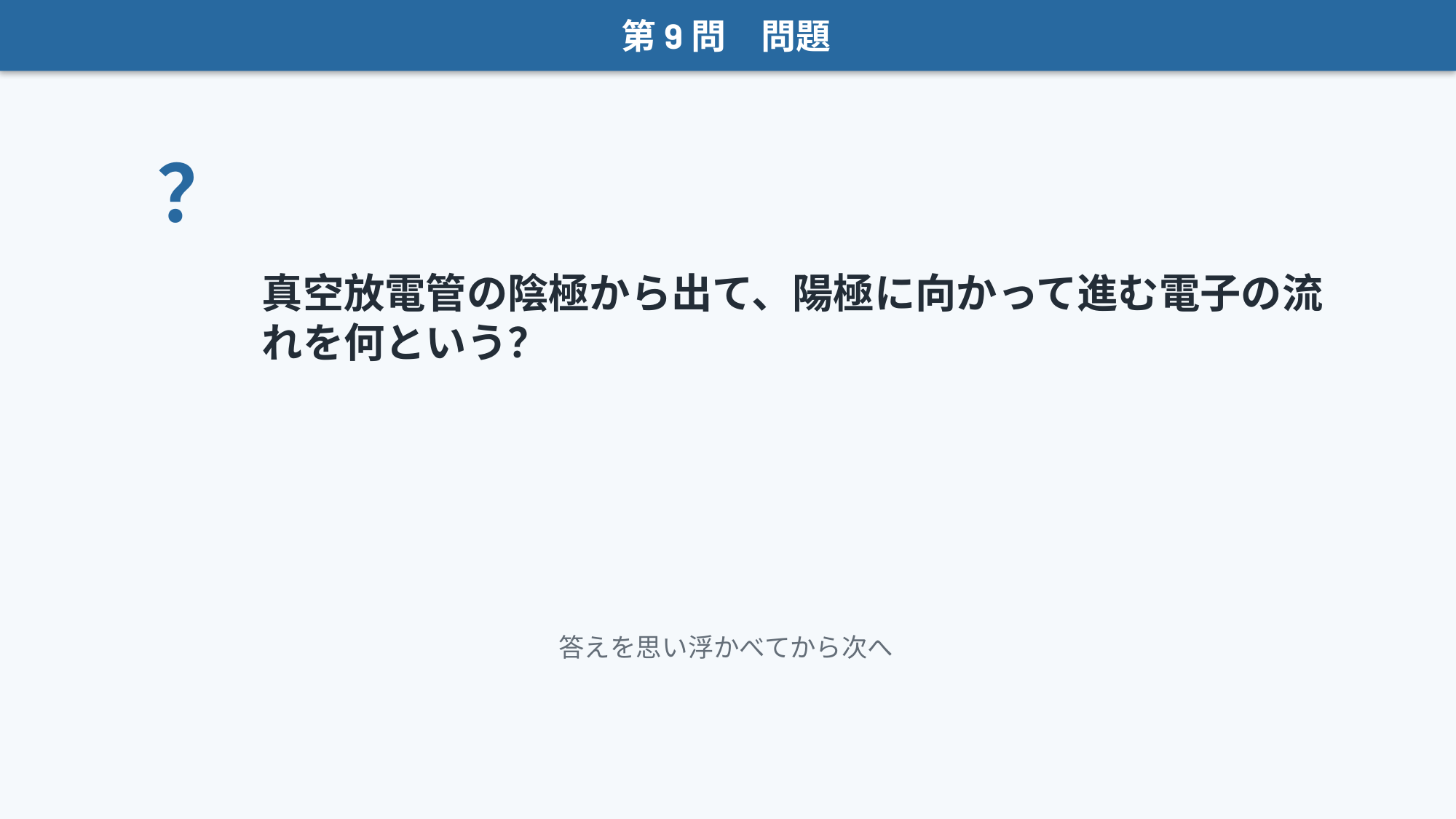

第9問　問題
？
真空放電管の陰極から出て、陽極に向かって進む電子の流れを何という？
答えを思い浮かべてから次へ